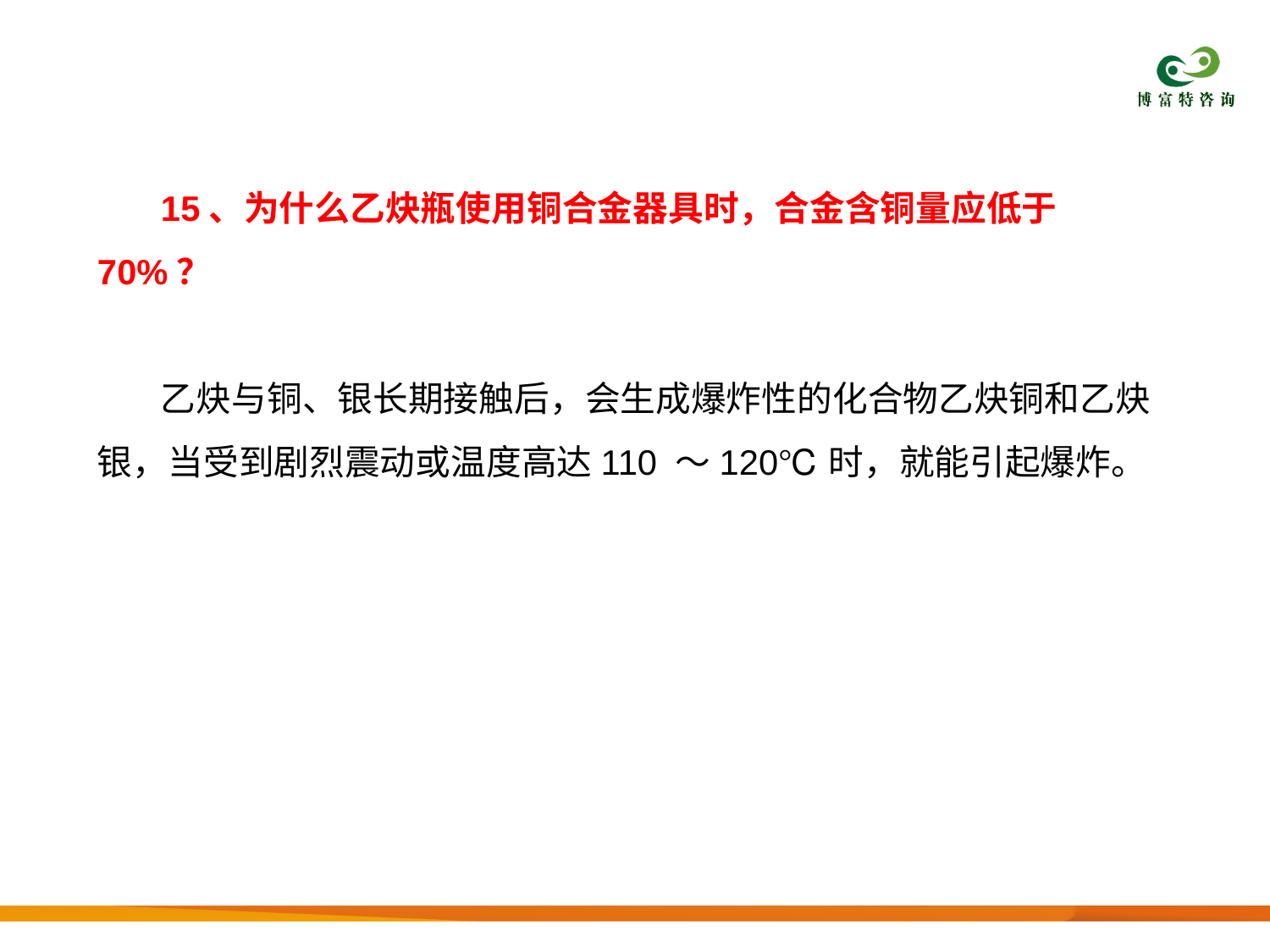

15、为什么乙炔瓶使用铜合金器具时，合金含铜量应低于70%？

乙炔与铜、银长期接触后，会生成爆炸性的化合物乙炔铜和乙炔银，当受到剧烈震动或温度高达110 ～120℃时，就能引起爆炸。